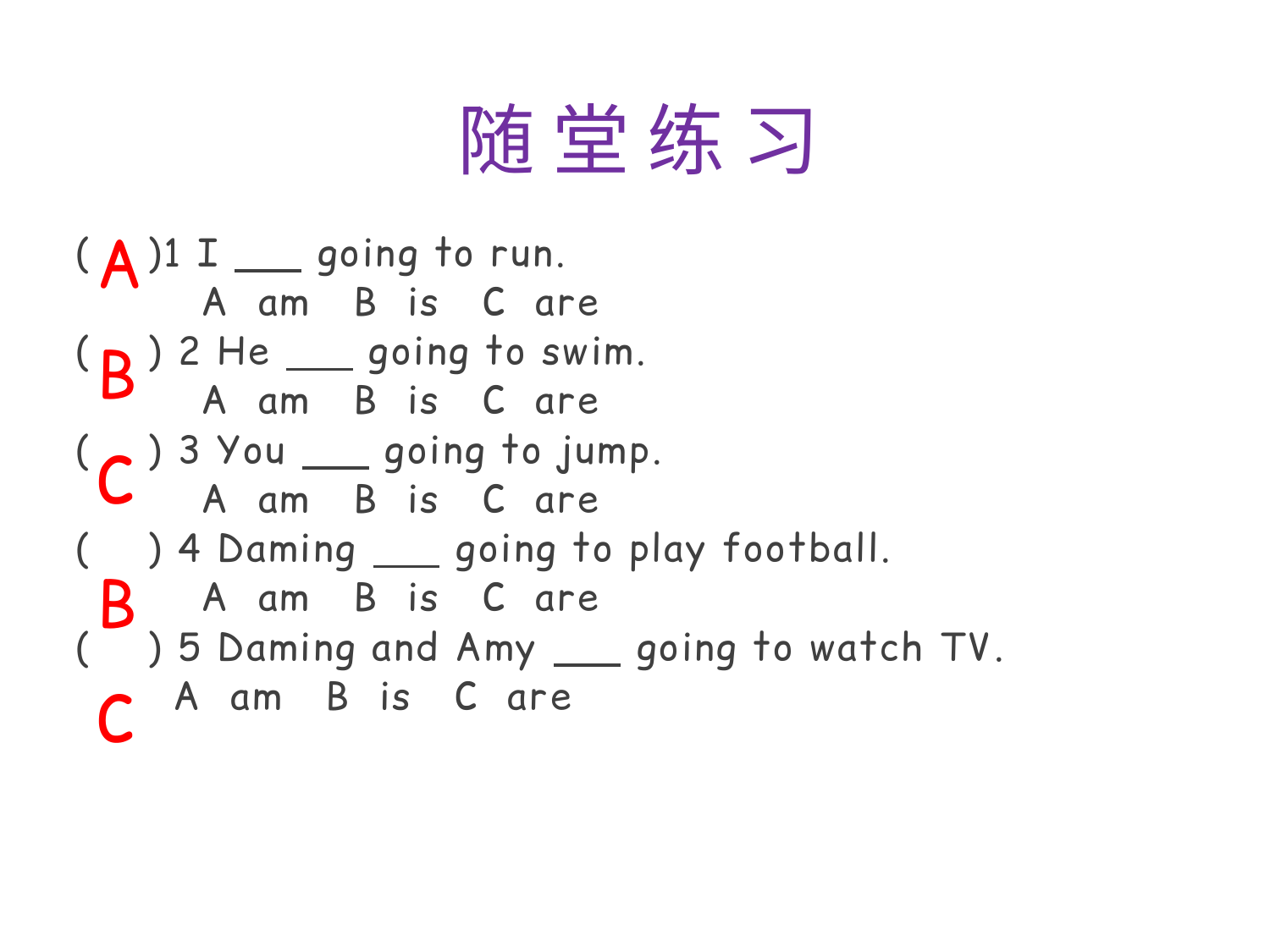

随 堂 练 习
A
(    )1 I       going to run.
         A  am   B  is   C  are
(    ) 2 He       going to swim.
         A  am   B  is   C  are
(    ) 3 You       going to jump.
         A  am   B  is   C  are
(    ) 4 Daming       going to play football.
         A  am   B  is   C  are
(    ) 5 Daming and Amy       going to watch TV.
       A  am   B  is   C  are
B
C
B
C